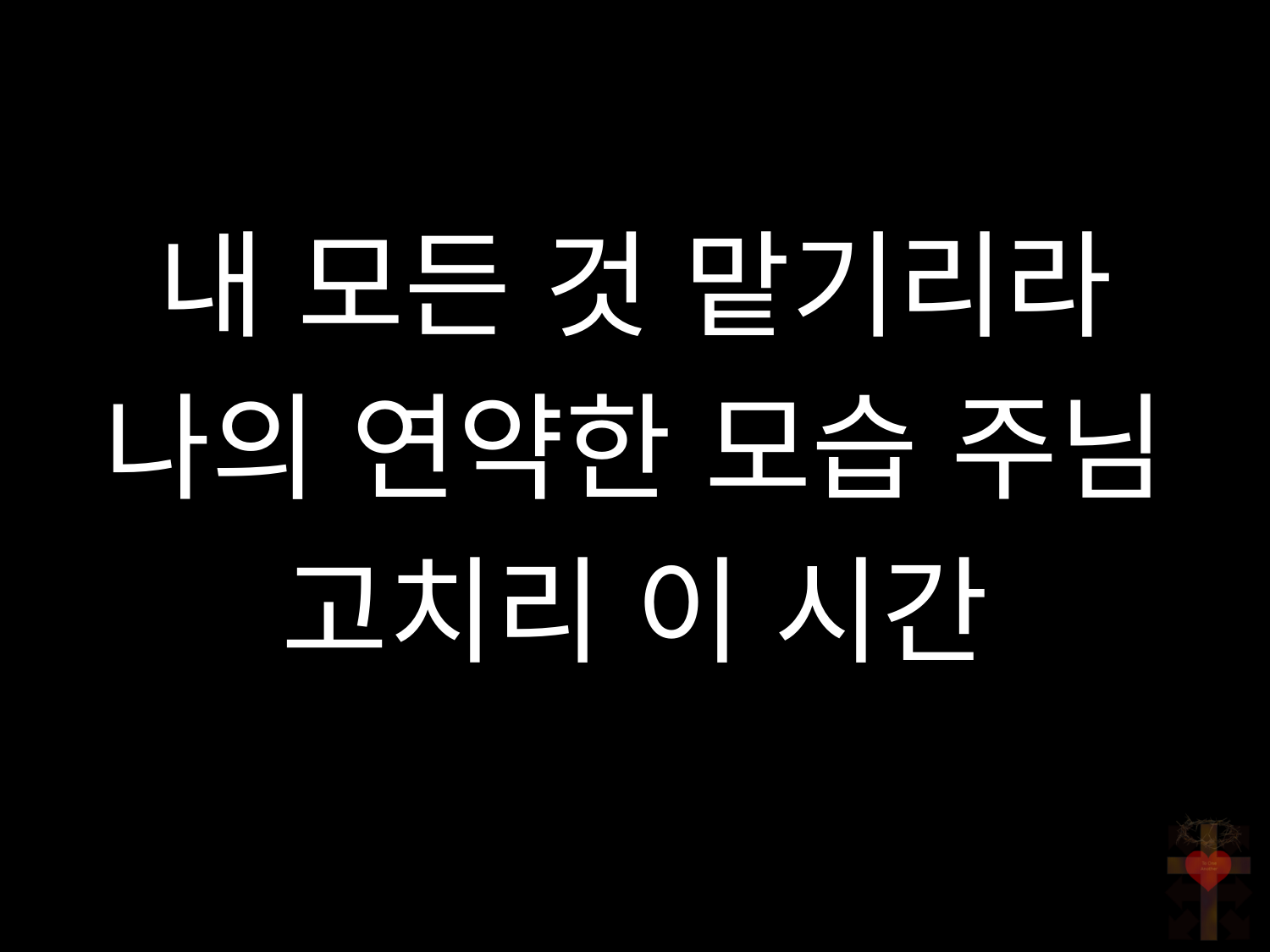

내 모든 것 맡기리라
나의 연약한 모습 주님
고치리 이 시간
#